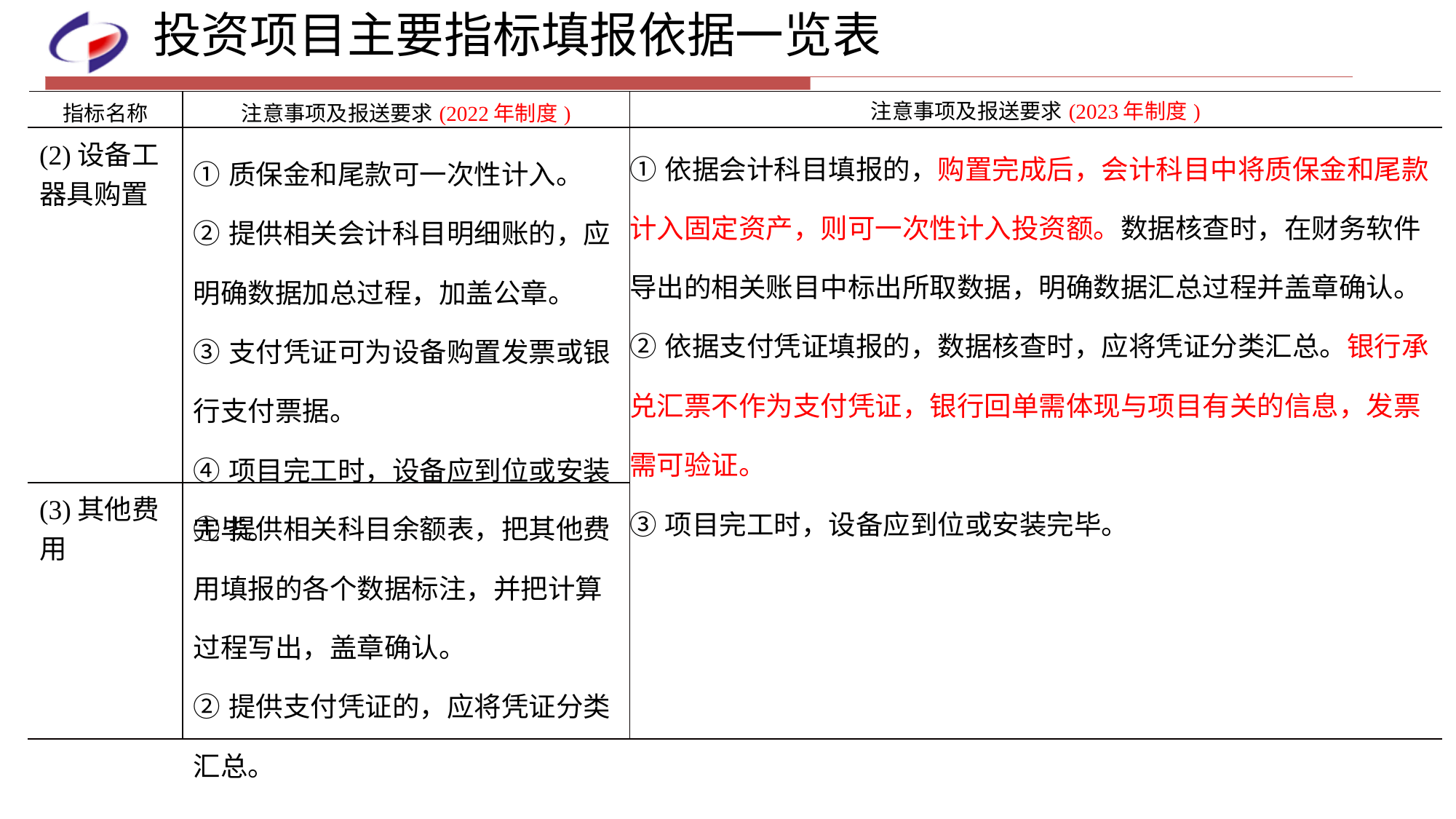

投资项目主要指标填报依据一览表
| 指标名称 | 注意事项及报送要求(2022年制度) | 注意事项及报送要求(2023年制度) |
| --- | --- | --- |
| (2)设备工器具购置 | ①质保金和尾款可一次性计入。 ②提供相关会计科目明细账的，应明确数据加总过程，加盖公章。 ③支付凭证可为设备购置发票或银行支付票据。 ④项目完工时，设备应到位或安装完毕。 | ①依据会计科目填报的，购置完成后，会计科目中将质保金和尾款计入固定资产，则可一次性计入投资额。数据核查时，在财务软件导出的相关账目中标出所取数据，明确数据汇总过程并盖章确认。 ②依据支付凭证填报的，数据核查时，应将凭证分类汇总。银行承兑汇票不作为支付凭证，银行回单需体现与项目有关的信息，发票需可验证。 ③项目完工时，设备应到位或安装完毕。 |
| (3)其他费用 | ①提供相关科目余额表，把其他费用填报的各个数据标注，并把计算过程写出，盖章确认。 ②提供支付凭证的，应将凭证分类汇总。 |  |